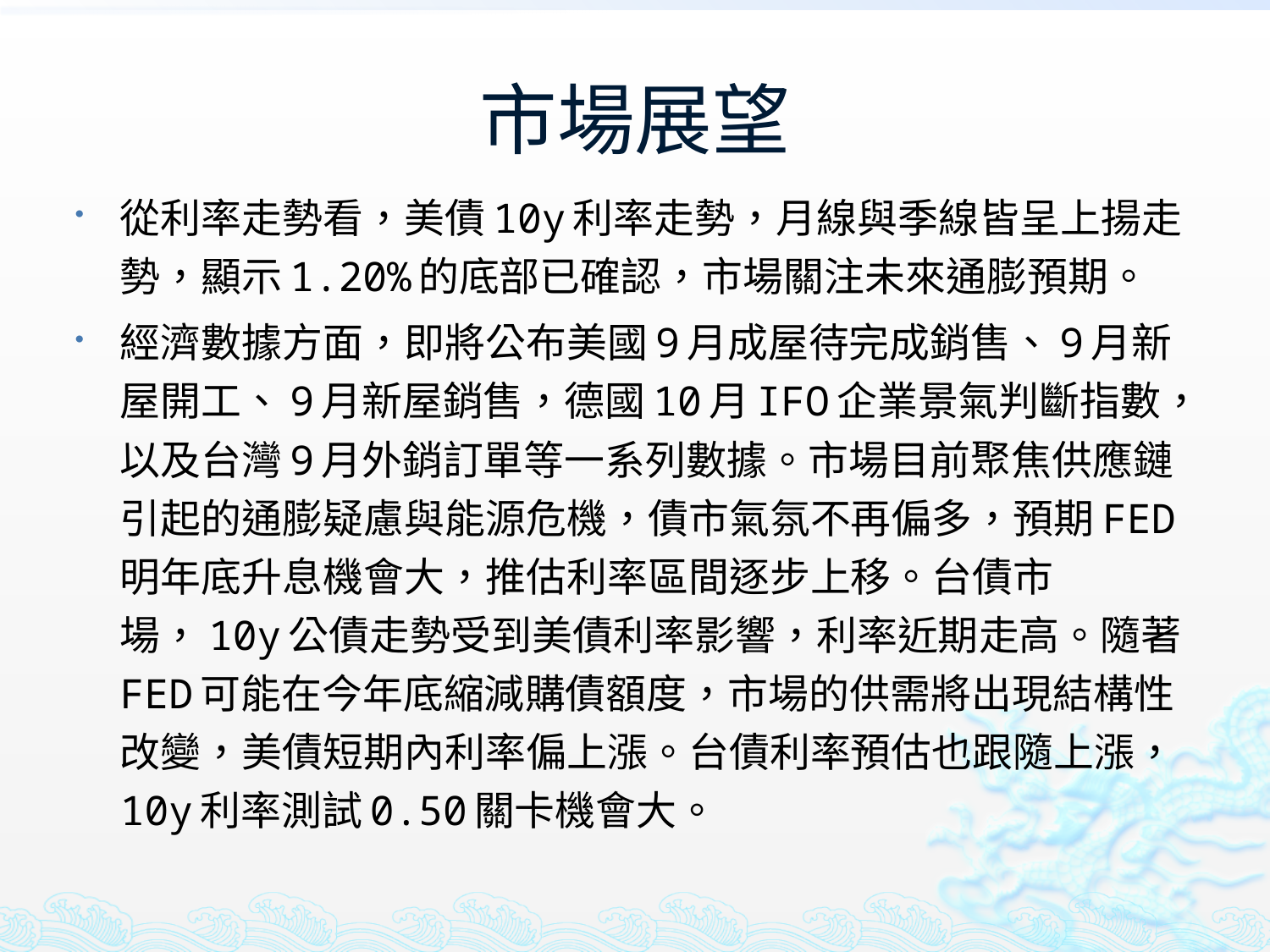

# 市場展望
從利率走勢看，美債10y利率走勢，月線與季線皆呈上揚走勢，顯示1.20%的底部已確認，市場關注未來通膨預期。
經濟數據方面，即將公布美國9月成屋待完成銷售、9月新屋開工、9月新屋銷售，德國10月IFO企業景氣判斷指數，以及台灣9月外銷訂單等一系列數據。市場目前聚焦供應鏈引起的通膨疑慮與能源危機，債市氣氛不再偏多，預期FED明年底升息機會大，推估利率區間逐步上移。台債市場，10y公債走勢受到美債利率影響，利率近期走高。隨著FED可能在今年底縮減購債額度，市場的供需將出現結構性改變，美債短期內利率偏上漲。台債利率預估也跟隨上漲，10y利率測試0.50關卡機會大。